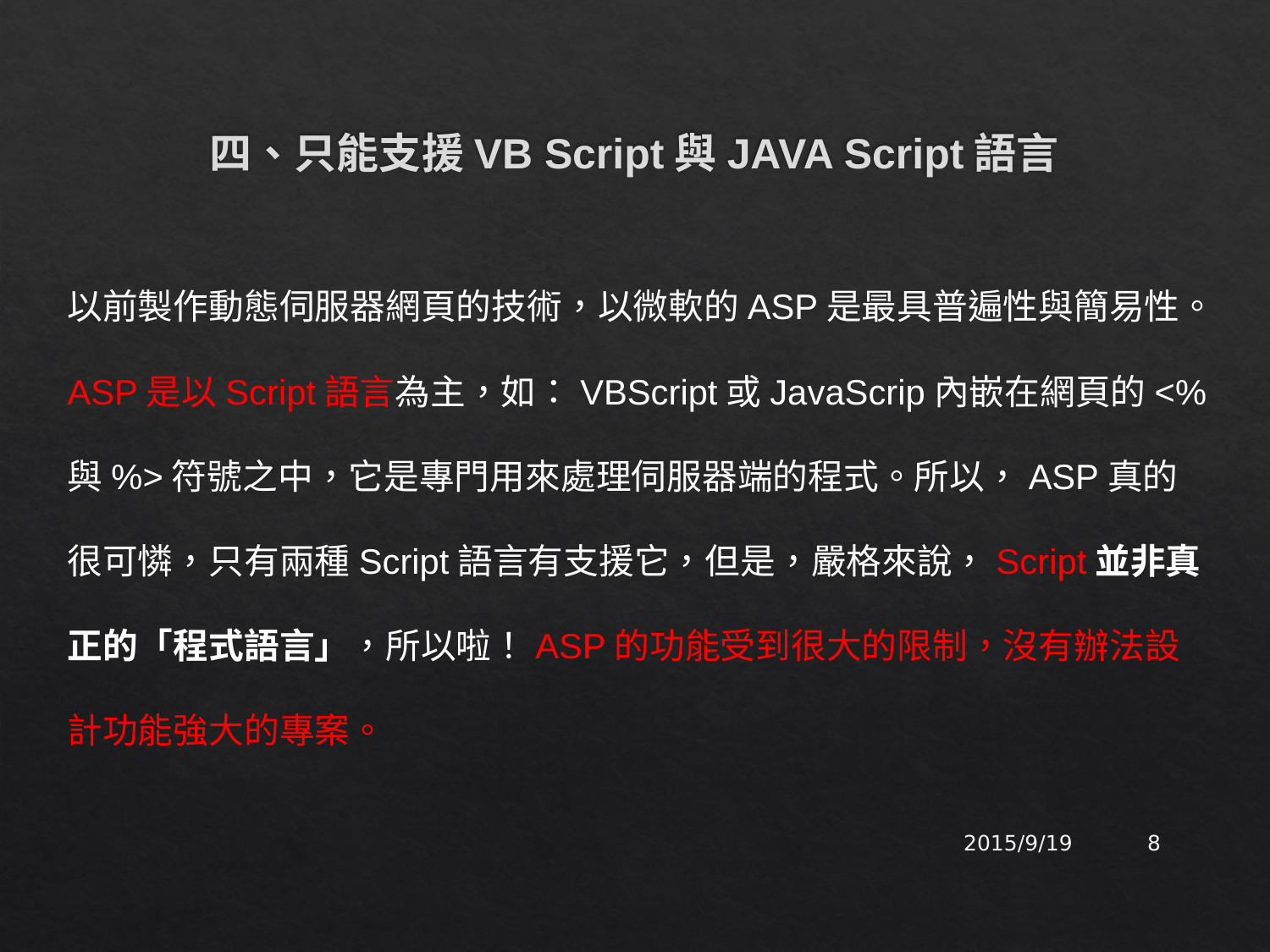

# 四、只能支援VB Script與JAVA Script語言
以前製作動態伺服器網頁的技術，以微軟的ASP是最具普遍性與簡易性。
ASP是以Script語言為主，如：VBScript或JavaScrip內嵌在網頁的<%與%>符號之中，它是專門用來處理伺服器端的程式。所以，ASP真的很可憐，只有兩種Script語言有支援它，但是，嚴格來說，Script並非真正的「程式語言」，所以啦！ASP的功能受到很大的限制，沒有辦法設計功能強大的專案。
2015/9/19
8